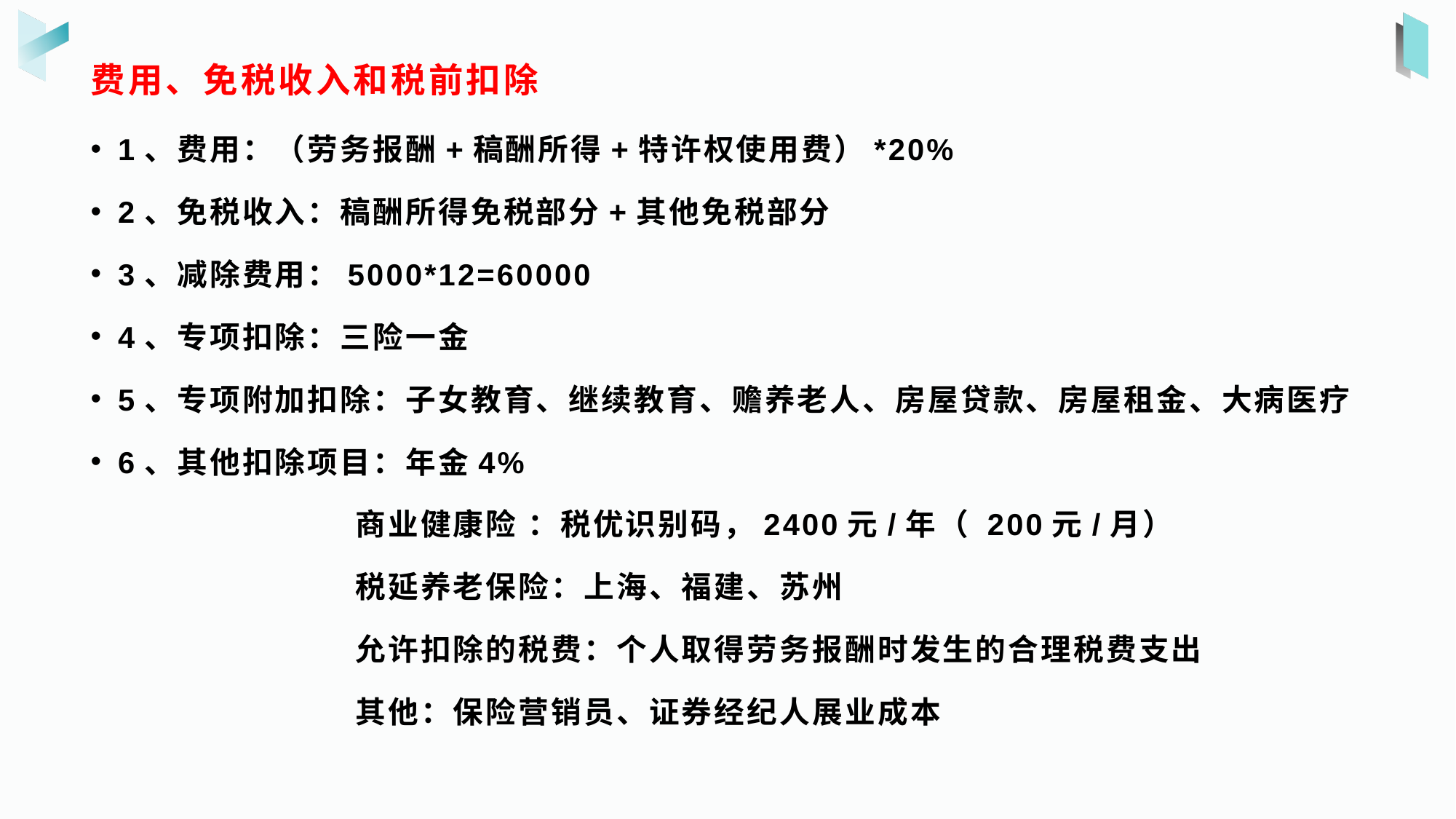

# 费用、免税收入和税前扣除
1、费用：（劳务报酬+稿酬所得+特许权使用费）*20%
2、免税收入：稿酬所得免税部分+其他免税部分
3、减除费用：5000*12=60000
4、专项扣除：三险一金
5、专项附加扣除：子女教育、继续教育、赡养老人、房屋贷款、房屋租金、大病医疗
6、其他扣除项目：年金4%
                            商业健康险 ：税优识别码，2400元/年（ 200元/月）
                            税延养老保险：上海、福建、苏州
                            允许扣除的税费：个人取得劳务报酬时发生的合理税费支出
                            其他：保险营销员、证券经纪人展业成本